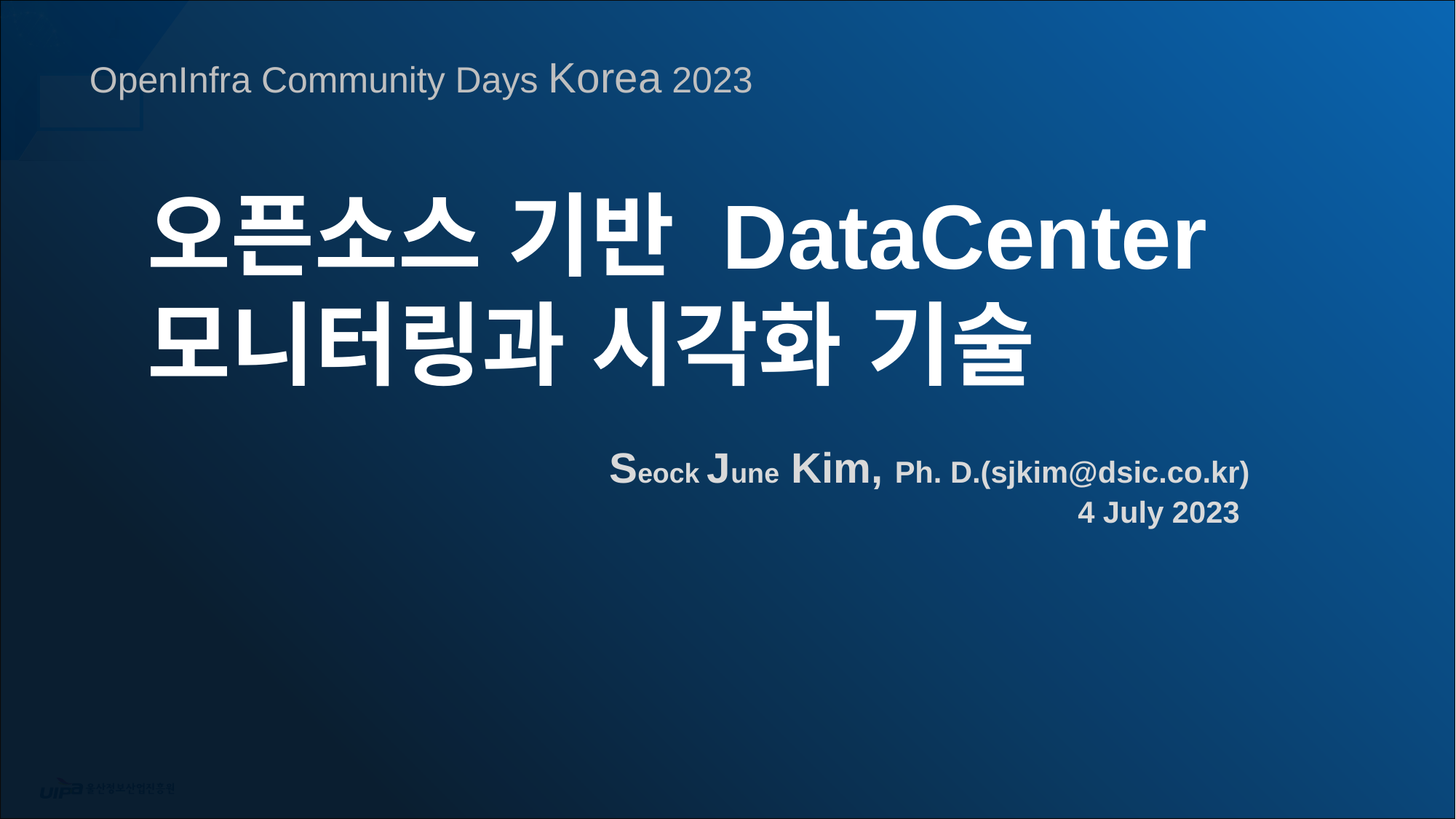

OpenInfra Community Days Korea 2023
오픈소스 기반 DataCenter 모니터링과 시각화 기술
Seock June Kim, Ph. D.(sjkim@dsic.co.kr)
4 July 2023